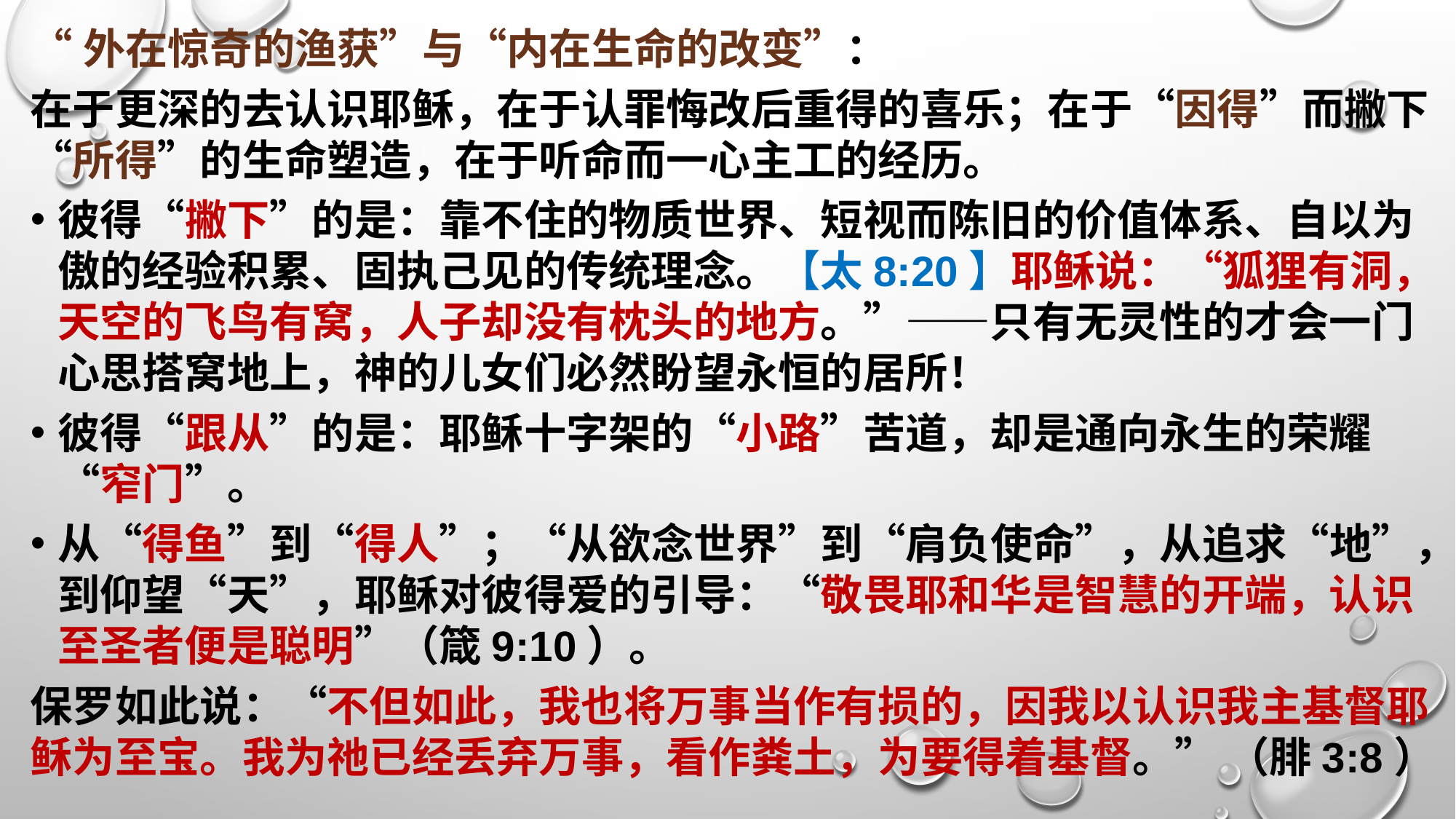

“外在惊奇的渔获”与“内在生命的改变”：
在于更深的去认识耶稣，在于认罪悔改后重得的喜乐；在于“因得”而撇下“所得”的生命塑造，在于听命而一心主工的经历。
彼得“撇下”的是：靠不住的物质世界、短视而陈旧的价值体系、自以为傲的经验积累、固执己见的传统理念。【太8:20】耶稣说：“狐狸有洞，天空的飞鸟有窝，人子却没有枕头的地方。”——只有无灵性的才会一门心思搭窝地上，神的儿女们必然盼望永恒的居所！
彼得“跟从”的是：耶稣十字架的“小路”苦道，却是通向永生的荣耀“窄门”。
从“得鱼”到“得人”；“从欲念世界”到“肩负使命”，从追求“地”，到仰望“天”，耶稣对彼得爱的引导：“敬畏耶和华是智慧的开端，认识至圣者便是聪明”（箴9:10）。
保罗如此说：“不但如此，我也将万事当作有损的，因我以认识我主基督耶稣为至宝。我为祂已经丢弃万事，看作粪土，为要得着基督。” （腓3:8）